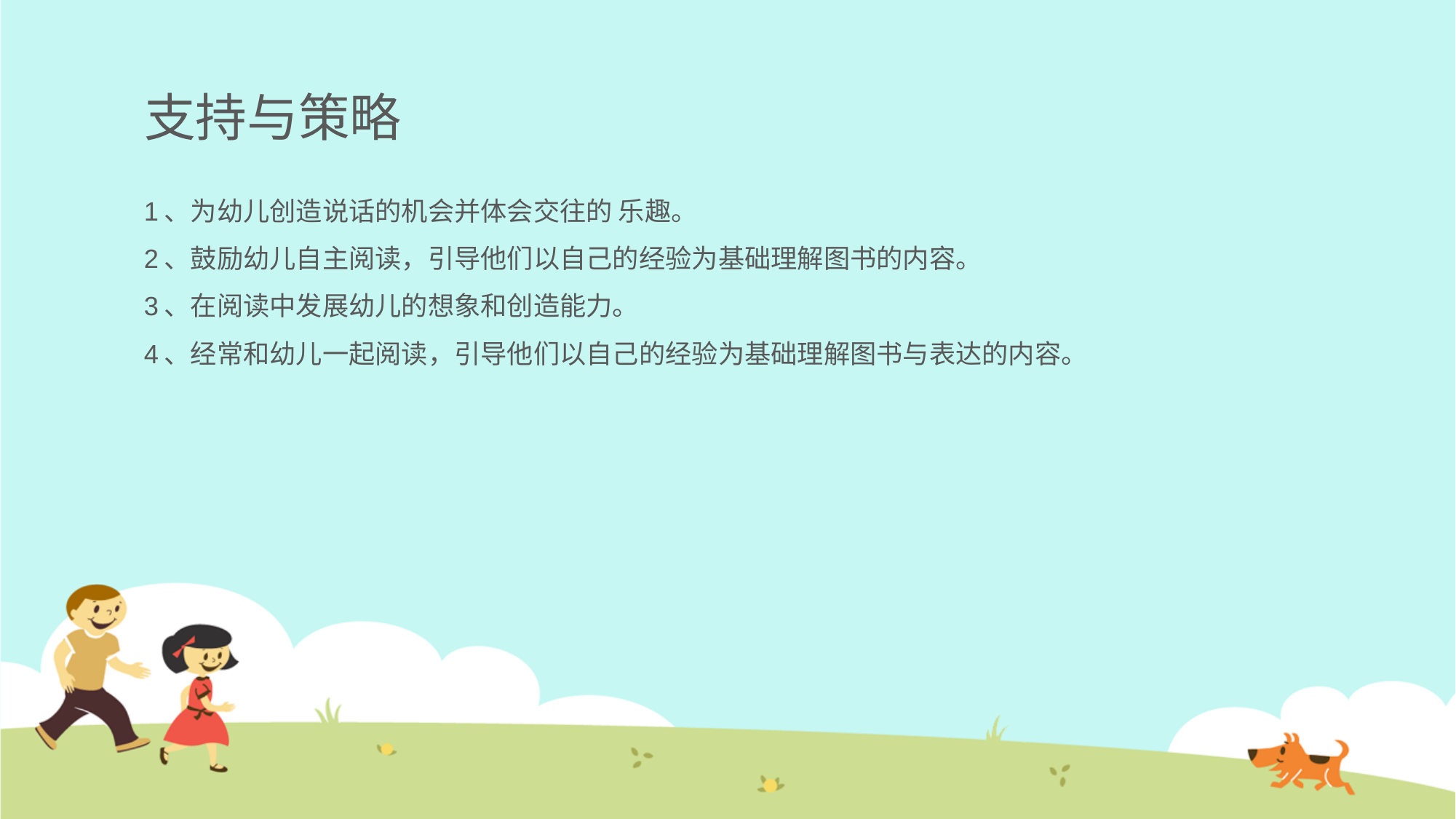

# 支持与策略
1、为幼儿创造说话的机会并体会交往的 乐趣。
2、鼓励幼儿自主阅读，引导他们以自己的经验为基础理解图书的内容。
3、在阅读中发展幼儿的想象和创造能力。
4、经常和幼儿一起阅读，引导他们以自己的经验为基础理解图书与表达的内容。